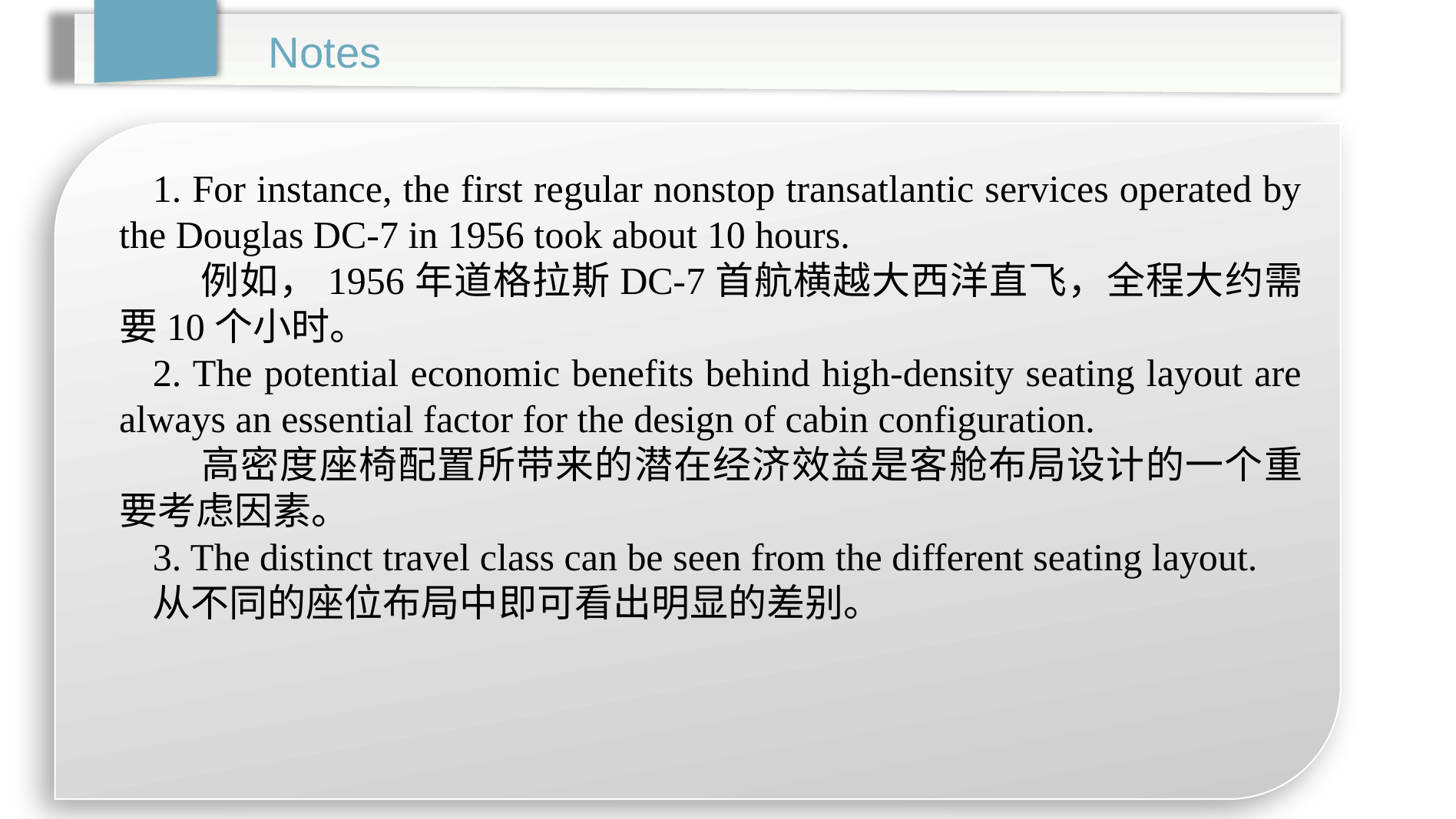

Notes

1. For instance, the first regular nonstop transatlantic services operated by the Douglas DC-7 in 1956 took about 10 hours.
    例如，1956年道格拉斯DC-7首航横越大西洋直飞，全程大约需要10个小时。
2. The potential economic benefits behind high-density seating layout are always an essential factor for the design of cabin configuration.
    高密度座椅配置所带来的潜在经济效益是客舱布局设计的一个重要考虑因素。
3. The distinct travel class can be seen from the different seating layout.
从不同的座位布局中即可看出明显的差别。